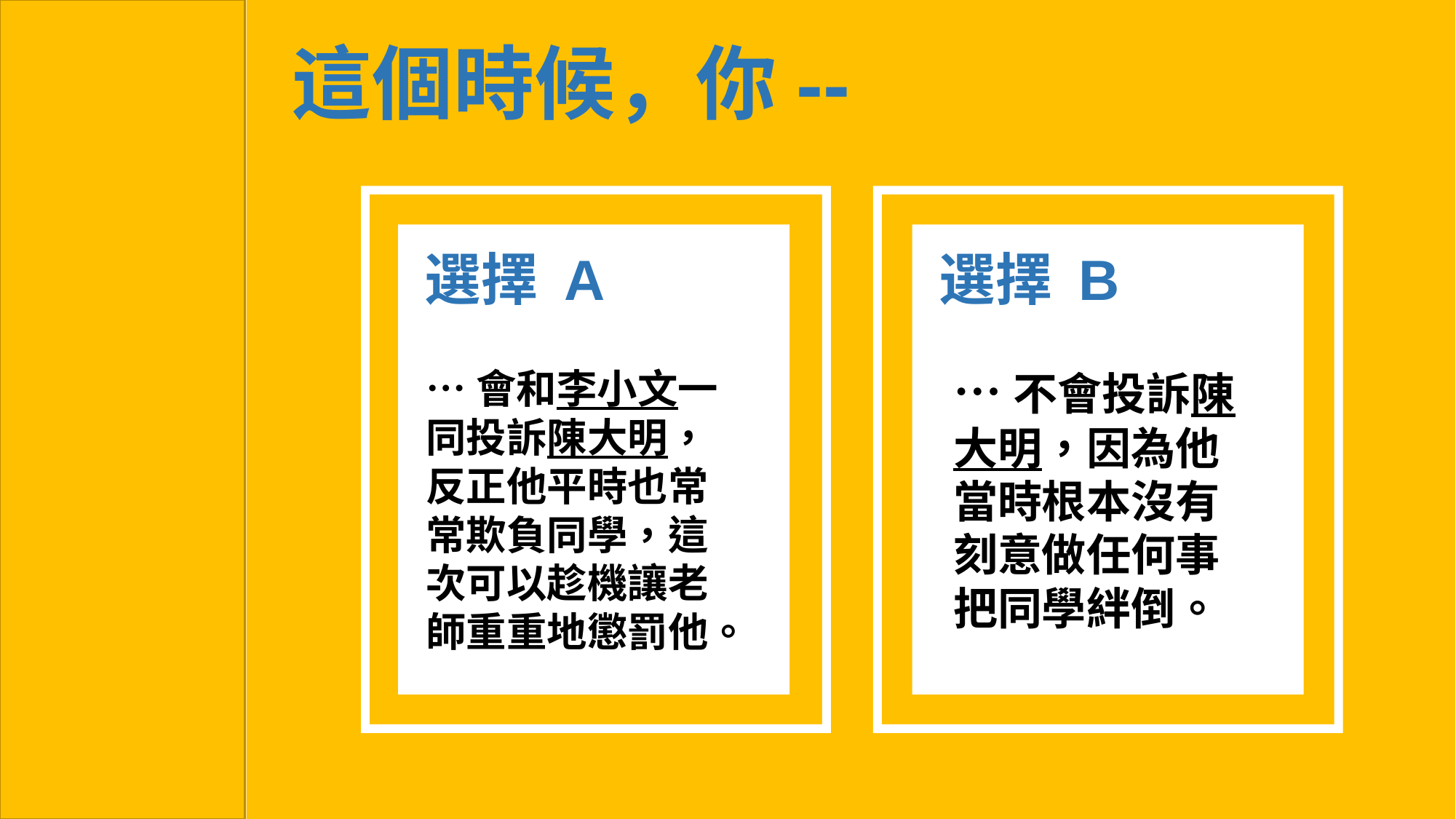

這個時候，你--

選擇 A
選擇 B

…會和李小文一同投訴陳大明，反正他平時也常常欺負同學，這次可以趁機讓老師重重地懲罰他。
…不會投訴陳大明，因為他當時根本沒有刻意做任何事把同學絆倒。